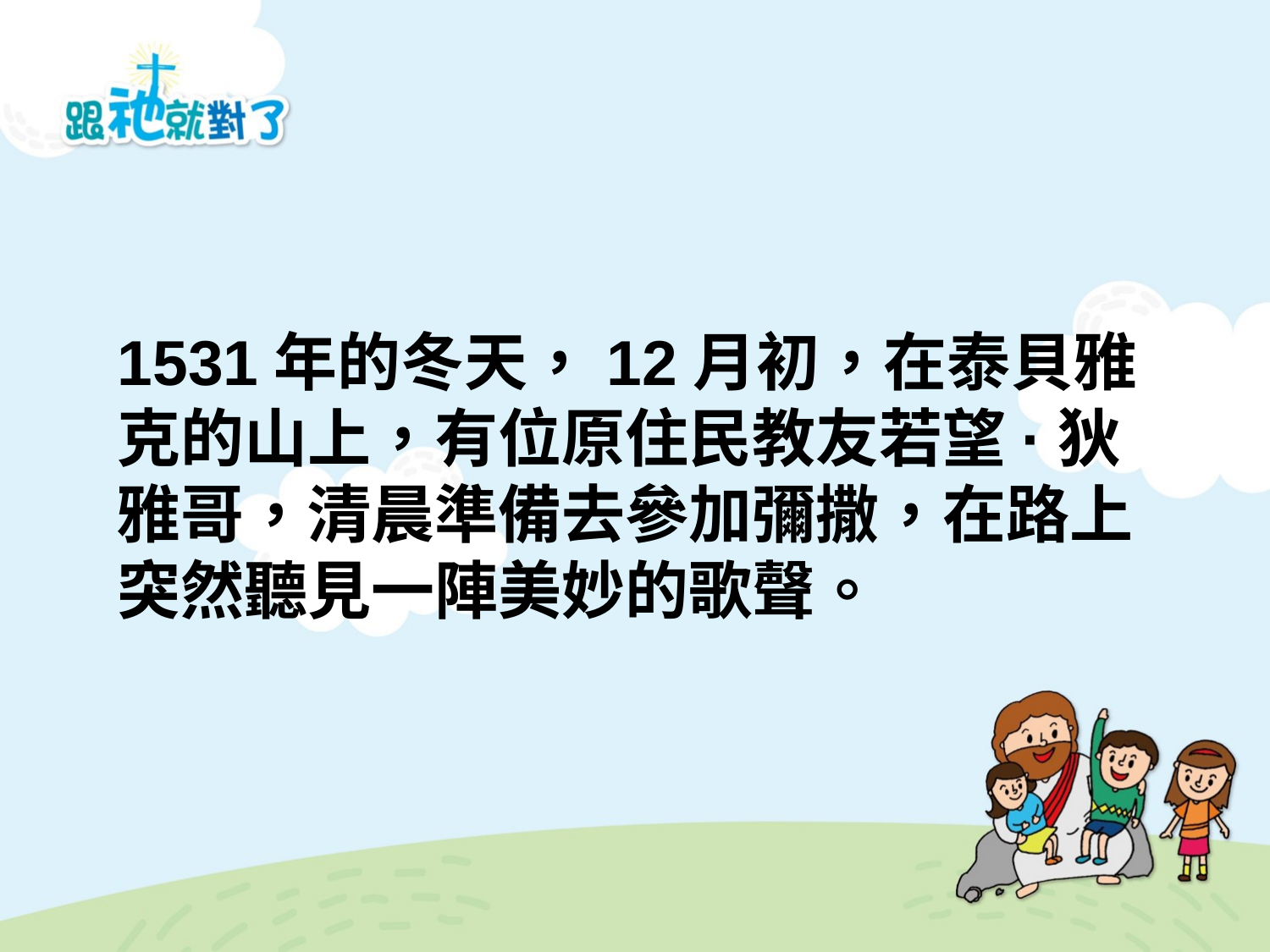

1531年的冬天，12月初，在泰貝雅克的山上，有位原住民教友若望·狄雅哥，清晨準備去參加彌撒，在路上突然聽見一陣美妙的歌聲。